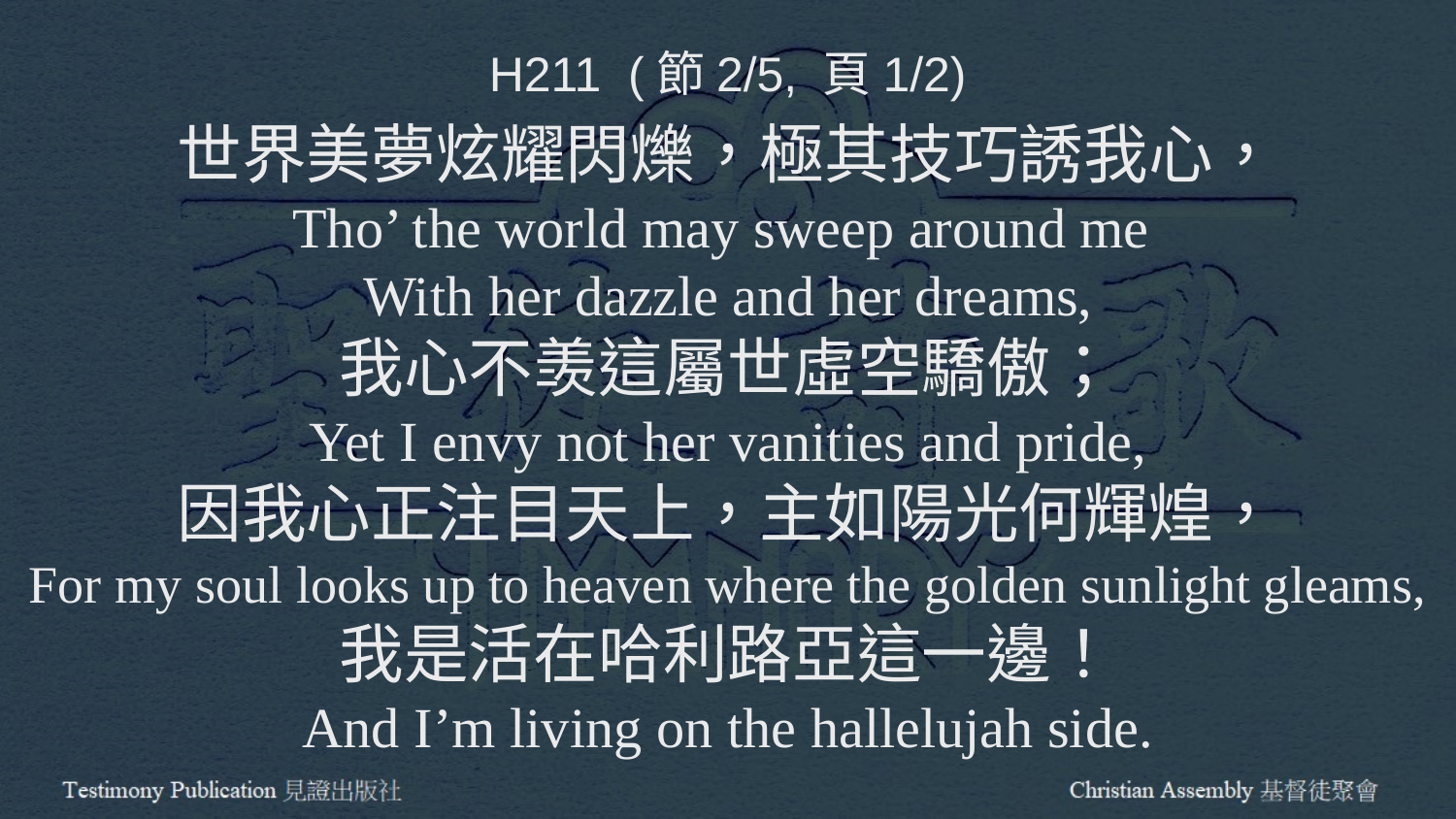

H211  (節2/5, 頁1/2)
世界美夢炫耀閃爍，極其技巧誘我心，
Tho’ the world may sweep around me
With her dazzle and her dreams,
我心不羡這屬世虛空驕傲；
Yet I envy not her vanities and pride,
因我心正注目天上，主如陽光何輝煌，
For my soul looks up to heaven where the golden sunlight gleams,
我是活在哈利路亞這一邊！
And I’m living on the hallelujah side.